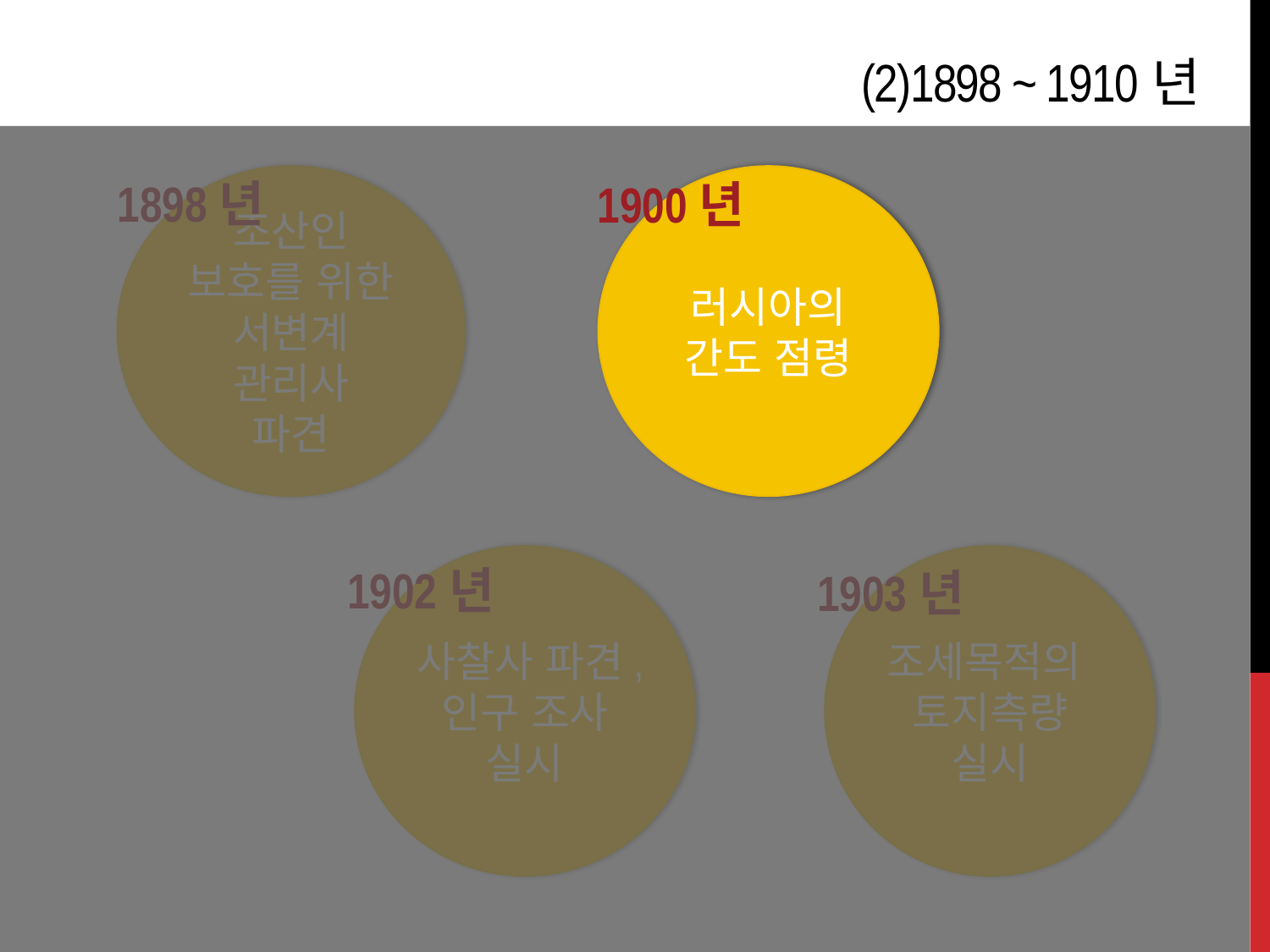

# (2)1898 ~ 1910년

러시아의
간도 점령
1898년
조산인 보호를 위한
서변계 관리사
파견
1900년
사찰사 파견,
인구 조사 실시
조세목적의
토지측량 실시
1902년
1903년